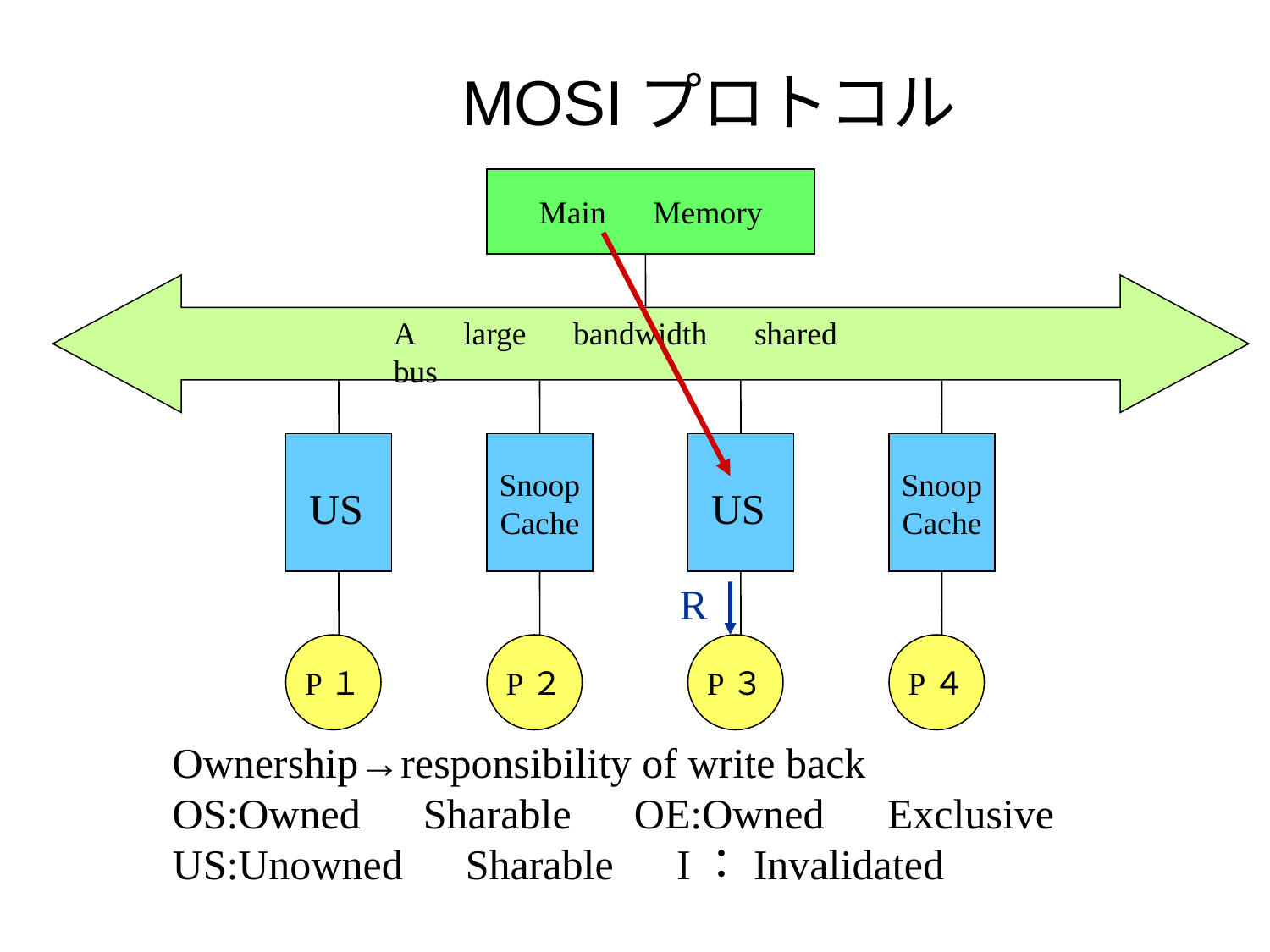

# MOSIプロトコル
Main　Memory

A　large　bandwidth　shared　bus

Snoop
Cache

P２

P３

Snoop
Cache

P４

US
US

R

P１
Ownership→responsibility of write back
OS:Owned　Sharable　OE:Owned　Exclusive
US:Unowned　Sharable　I：Invalidated